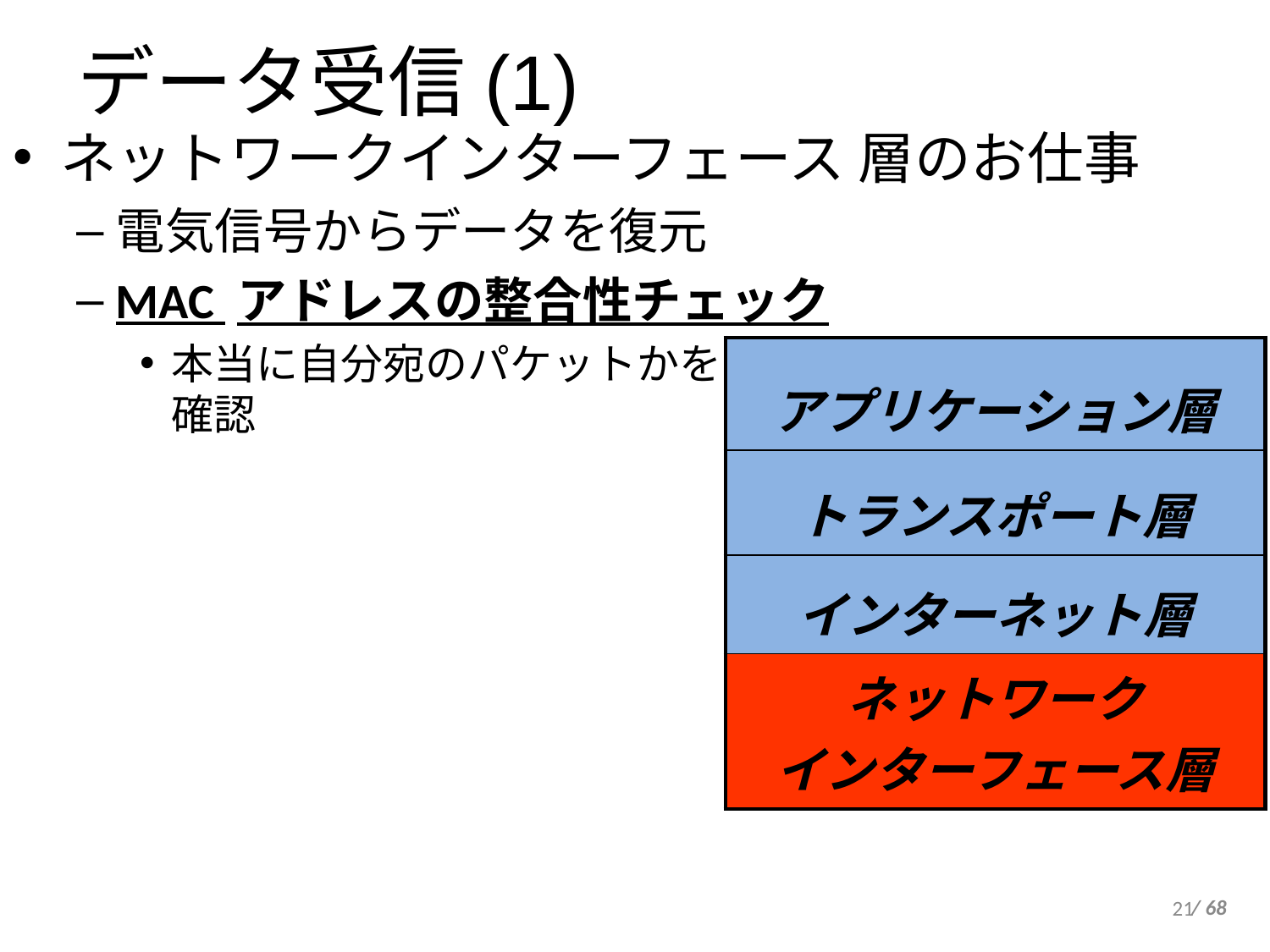

データ受信(1)
ネットワークインターフェース 層のお仕事
電気信号からデータを復元
MAC アドレスの整合性チェック
本当に自分宛のパケットかを
確認
| アプリケーション層 |
| --- |
| トランスポート層 |
| インターネット層 |
| ネットワーク インターフェース層 |
21